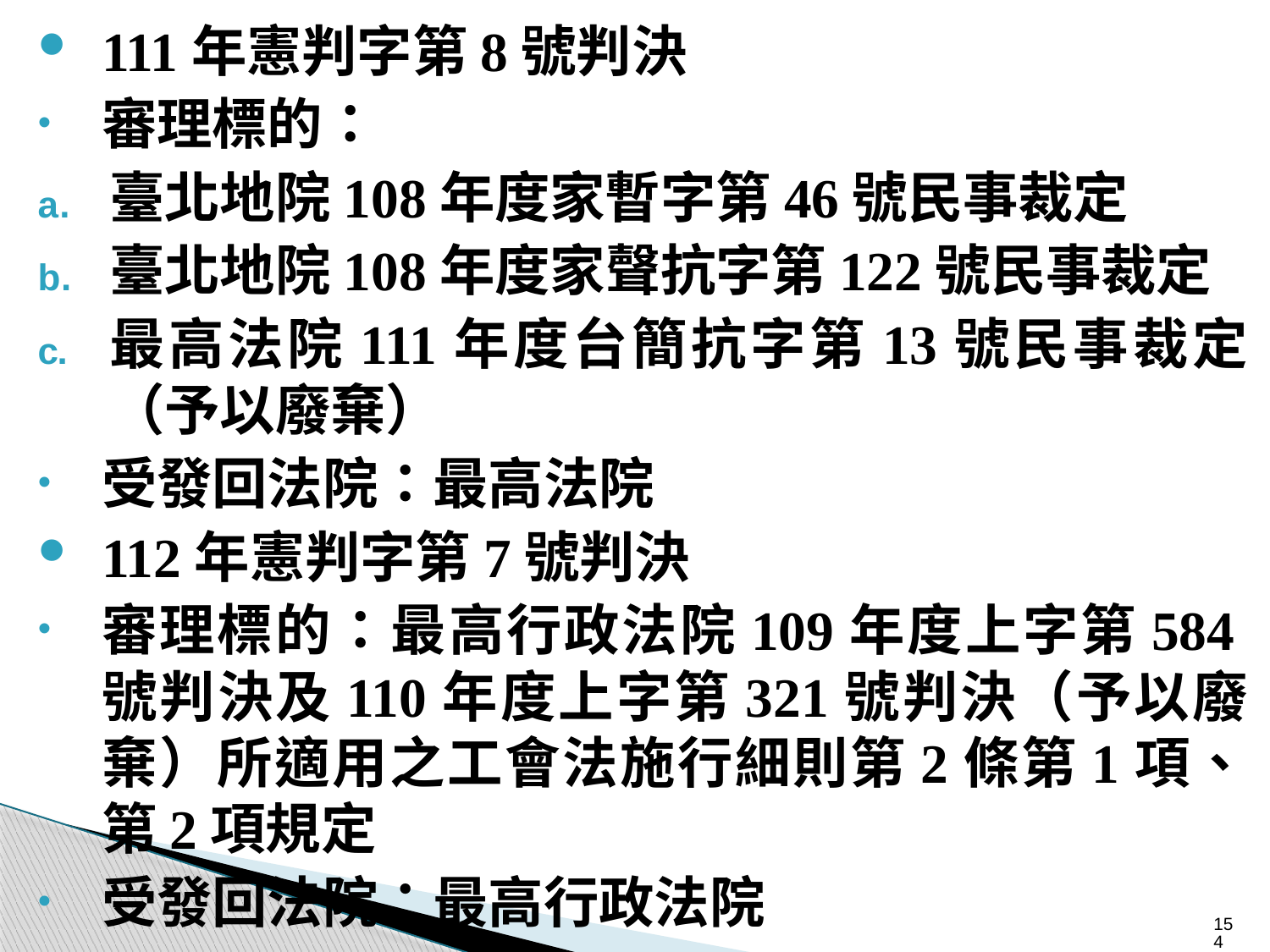

111年憲判字第8號判決
審理標的：
臺北地院108年度家暫字第46號民事裁定
臺北地院108年度家聲抗字第122號民事裁定
最高法院111年度台簡抗字第13號民事裁定（予以廢棄）
受發回法院：最高法院
112年憲判字第7號判決
審理標的：最高行政法院109年度上字第584號判決及110年度上字第321號判決（予以廢棄）所適用之工會法施行細則第2條第1項、第2項規定
受發回法院：最高行政法院

154